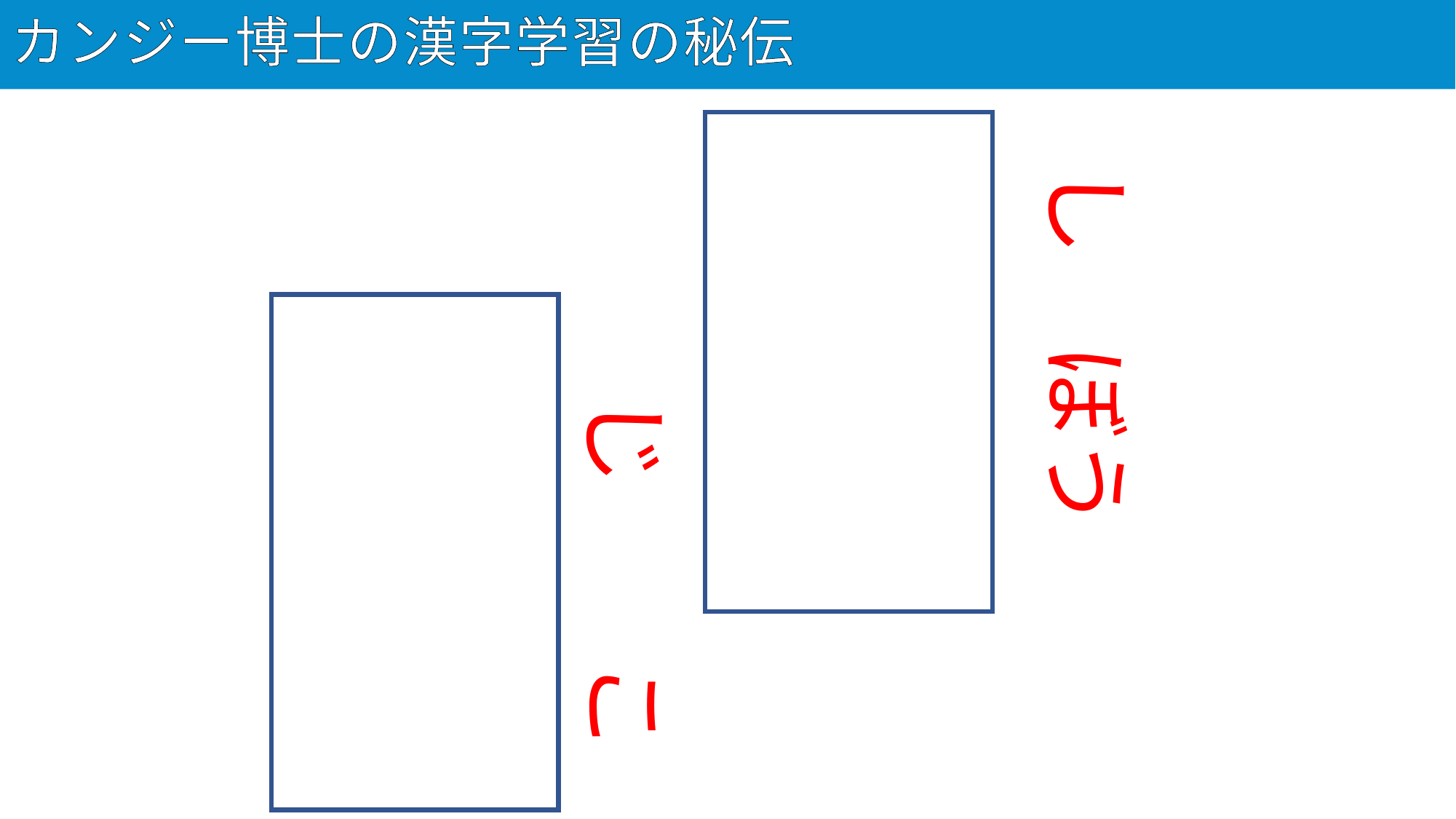

# カンジー博士の漢字学習の秘伝
63
死亡

し　ぼう

事故
じ
こ